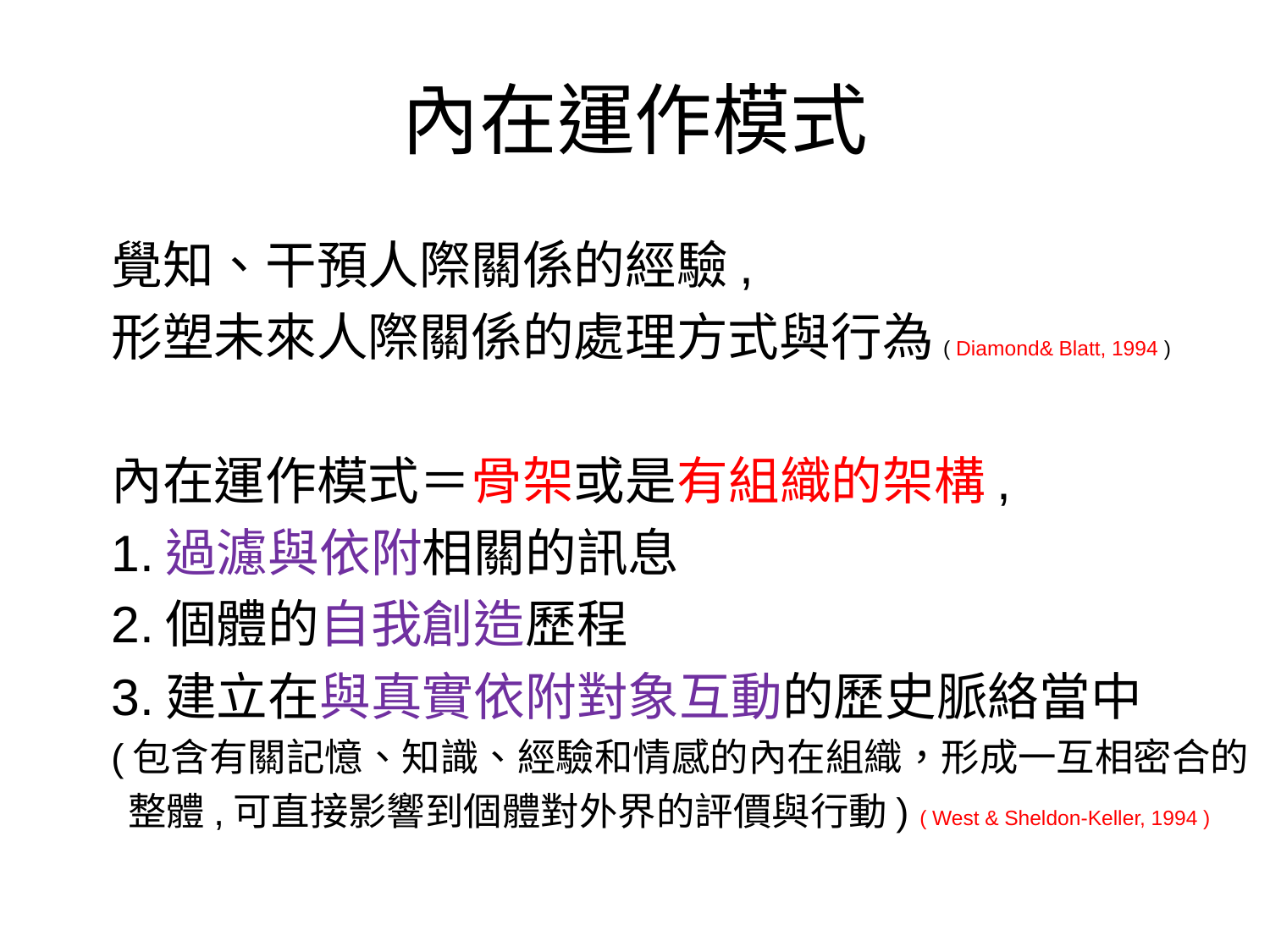

# 內在運作模式
覺知、干預人際關係的經驗,
形塑未來人際關係的處理方式與行為 ( Diamond& Blatt, 1994 )

內在運作模式＝骨架或是有組織的架構,
1.過濾與依附相關的訊息
2.個體的自我創造歷程
3.建立在與真實依附對象互動的歷史脈絡當中
(包含有關記憶、知識、經驗和情感的內在組織，形成一互相密合的
 整體,可直接影響到個體對外界的評價與行動) ( West & Sheldon-Keller, 1994 )